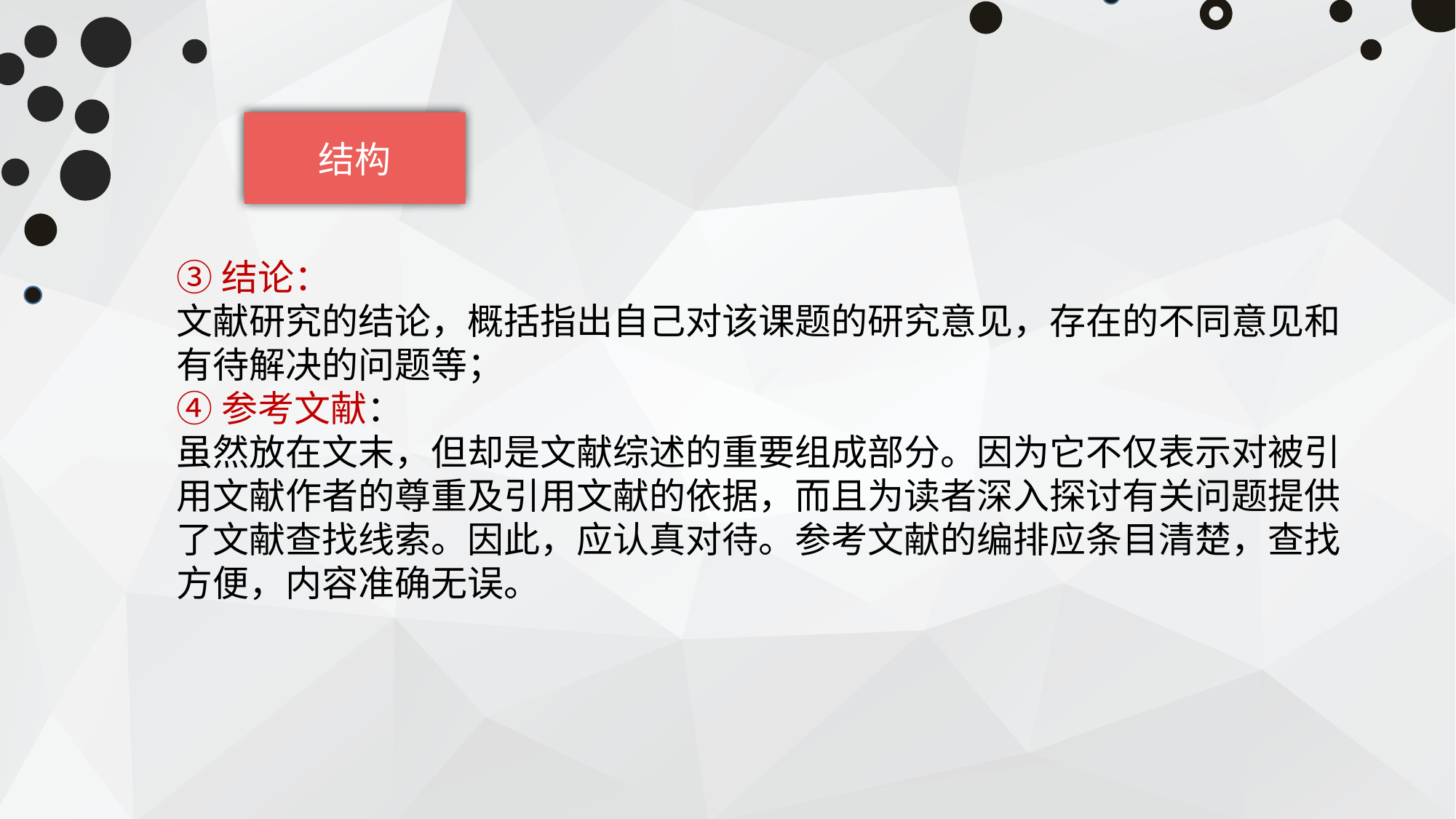

结构

③结论：
文献研究的结论，概括指出自己对该课题的研究意见，存在的不同意见和有待解决的问题等；
④参考文献：
虽然放在文末，但却是文献综述的重要组成部分。因为它不仅表示对被引用文献作者的尊重及引用文献的依据，而且为读者深入探讨有关问题提供了文献查找线索。因此，应认真对待。参考文献的编排应条目清楚，查找方便，内容准确无误。